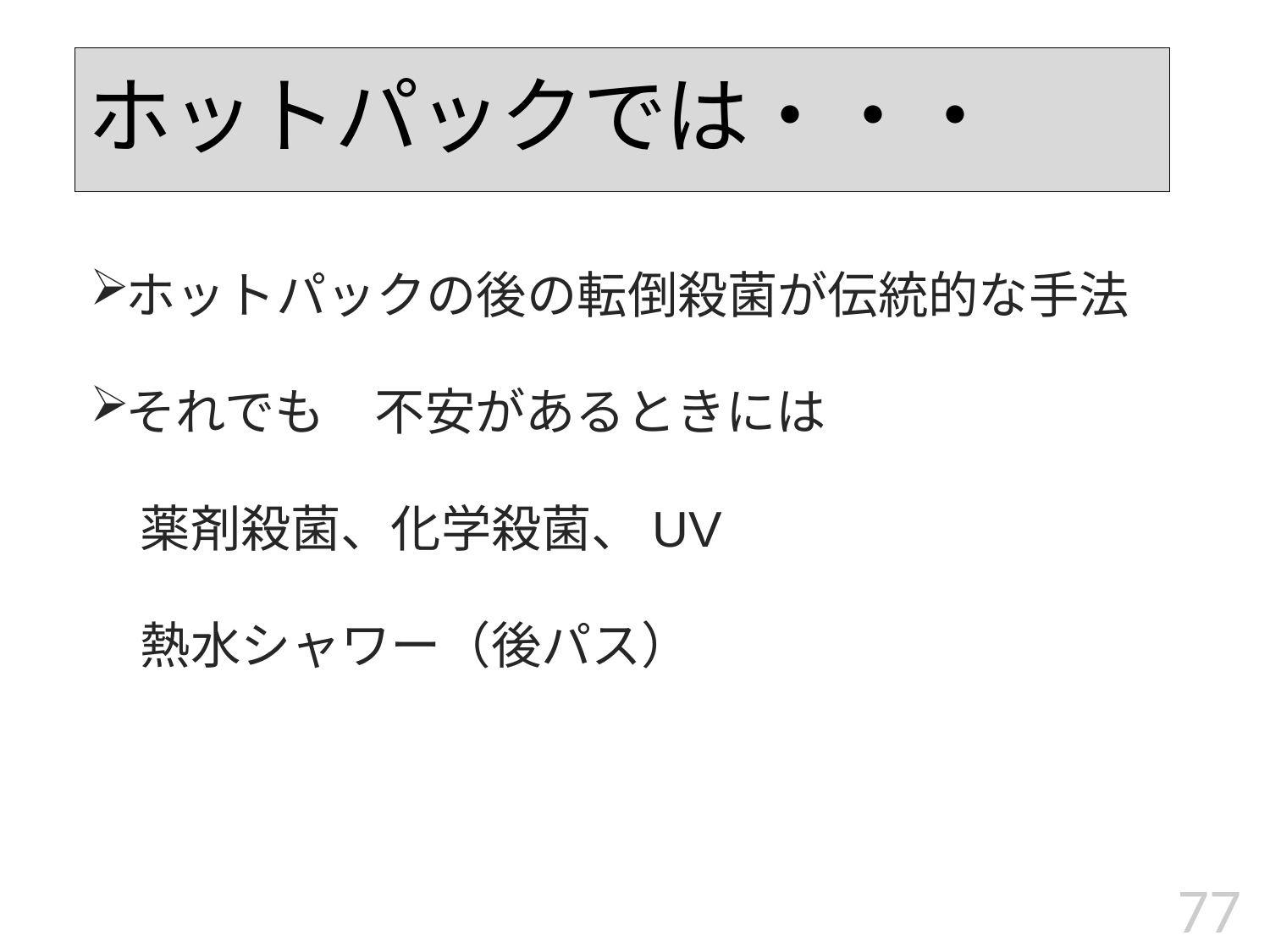

# ホットパックでは・・・
ホットパックの後の転倒殺菌が伝統的な手法
それでも　不安があるときには
　薬剤殺菌、化学殺菌、UV
　熱水シャワー（後パス）

77